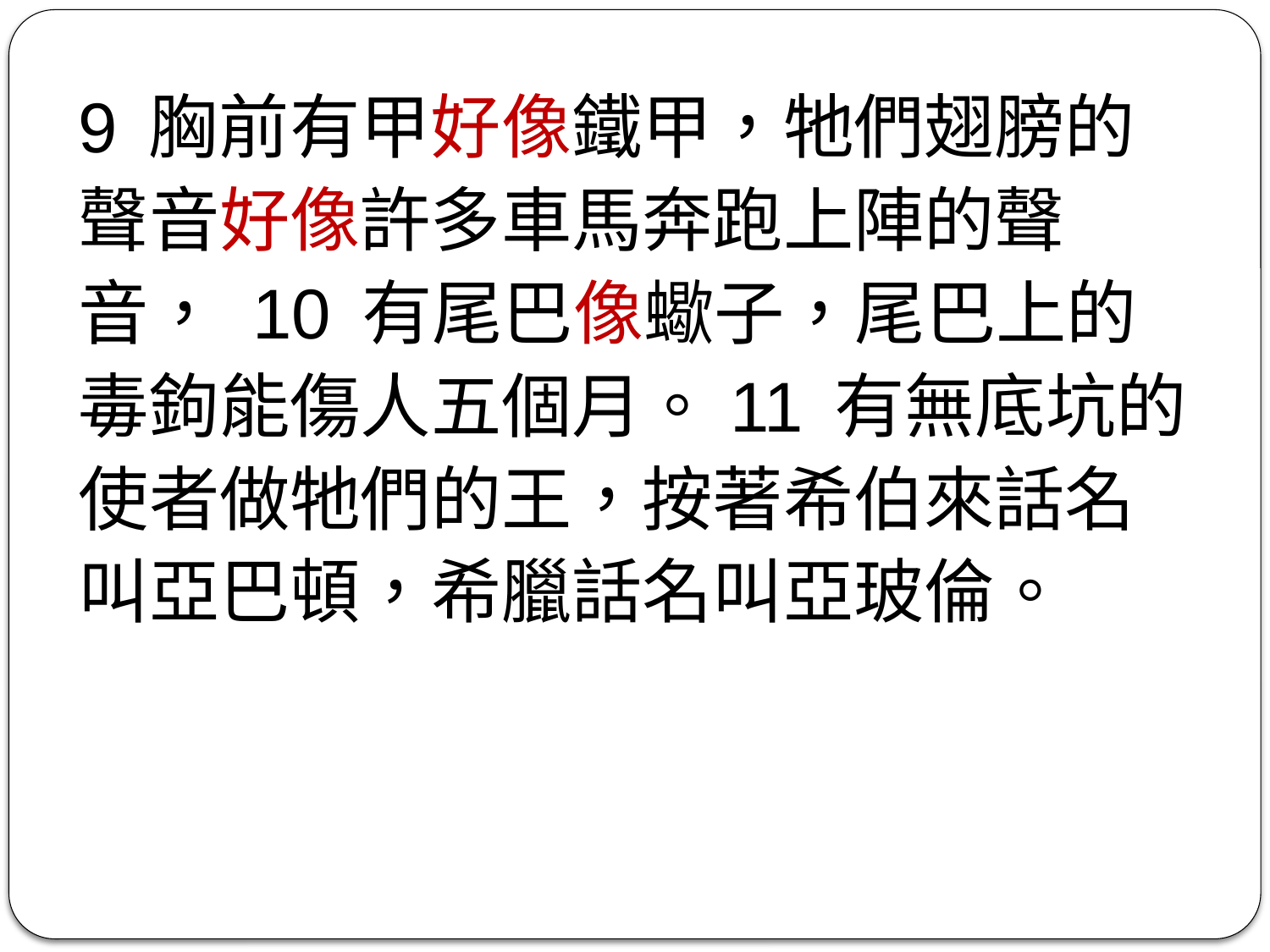

9 胸前有甲好像鐵甲，牠們翅膀的聲音好像許多車馬奔跑上陣的聲音， 10 有尾巴像蠍子，尾巴上的毒鉤能傷人五個月。11 有無底坑的使者做牠們的王，按著希伯來話名叫亞巴頓，希臘話名叫亞玻倫。